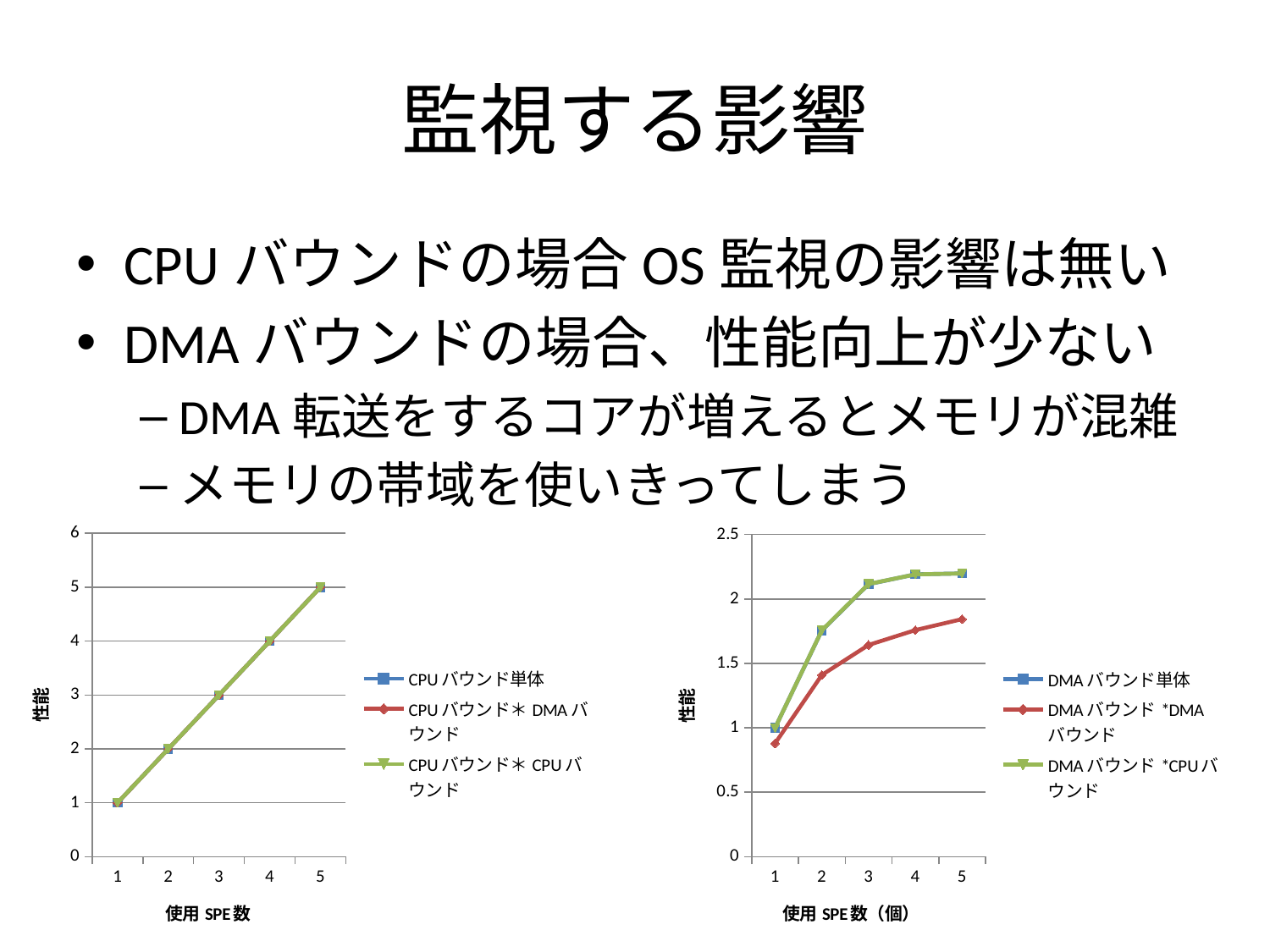

# 監視する影響
CPUバウンドの場合OS監視の影響は無い
DMAバウンドの場合、性能向上が少ない
DMA転送をするコアが増えるとメモリが混雑
メモリの帯域を使いきってしまう

### Chart

| Category | CPUバウンド単体 | CPUバウンド＊DMAバウンド | CPUバウンド＊CPUバウンド |
|---|---|---|---|

### Chart

| Category | DMAバウンド単体 | DMAバウンド*DMAバウンド | DMAバウンド*CPUバウンド |
|---|---|---|---|